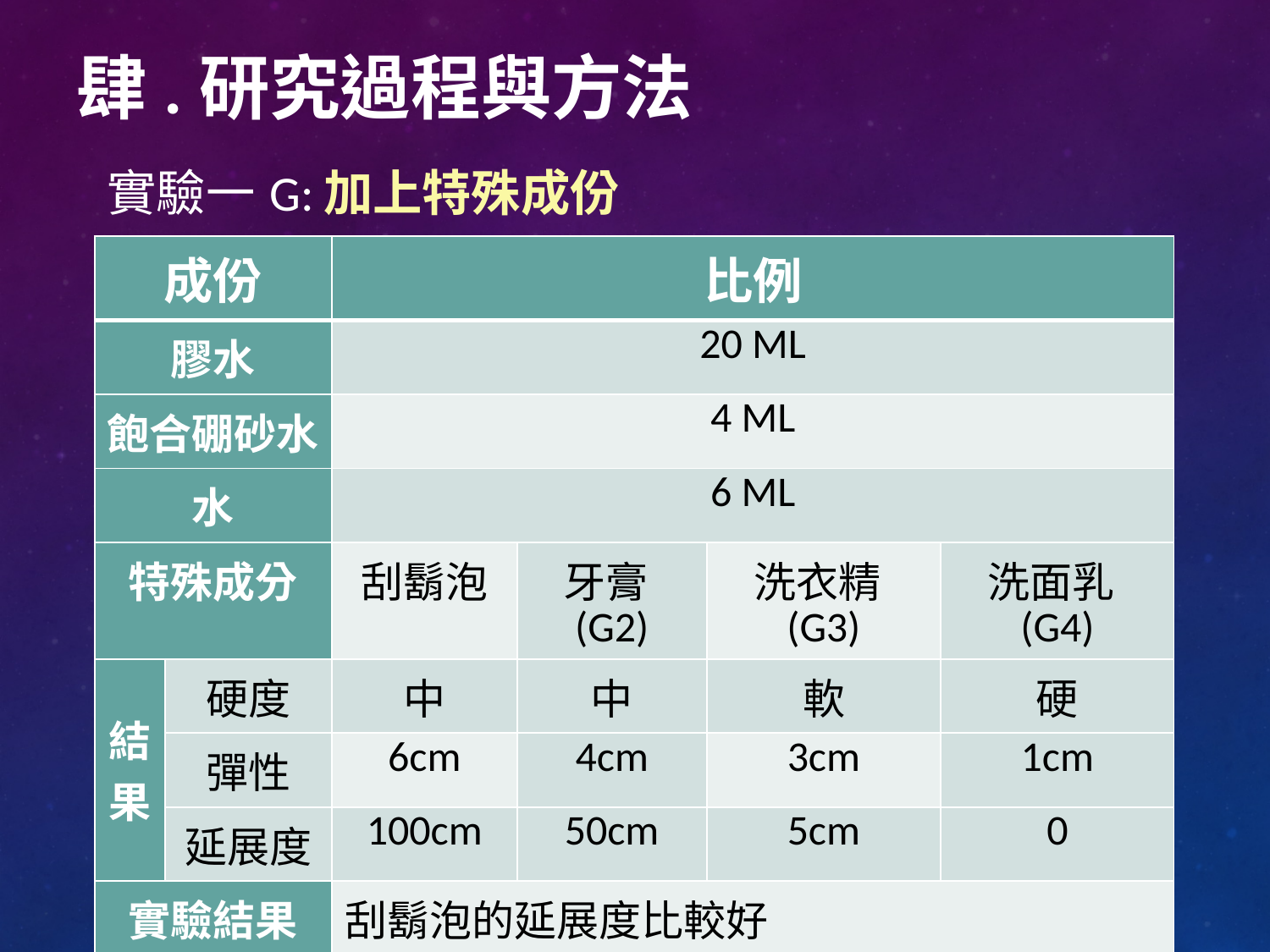

# 肆.研究過程與方法

實驗一G:加上特殊成份

| 成份 |  | 比例 |  |  |  |
| --- | --- | --- | --- | --- | --- |
| 膠水 |  | 20 ML |  |  |  |
| 飽合硼砂水 |  | 4 ML |  |  |  |
| 水 |  | 6 ML |  |  |  |
| 特殊成分 |  | 刮鬍泡 | 牙膏(G2) | 洗衣精(G3) | 洗面乳(G4) |
| 結果 | 硬度 | 中 | 中 | 軟 | 硬 |
|  | 彈性 | 6cm | 4cm | 3cm | 1cm |
|  | 延展度 | 100cm | 50cm | 5cm | 0 |
| 實驗結果 |  | 刮鬍泡的延展度比較好 牙膏的彈性比較好 洗面乳的硬度比較硬 |  |  |  |